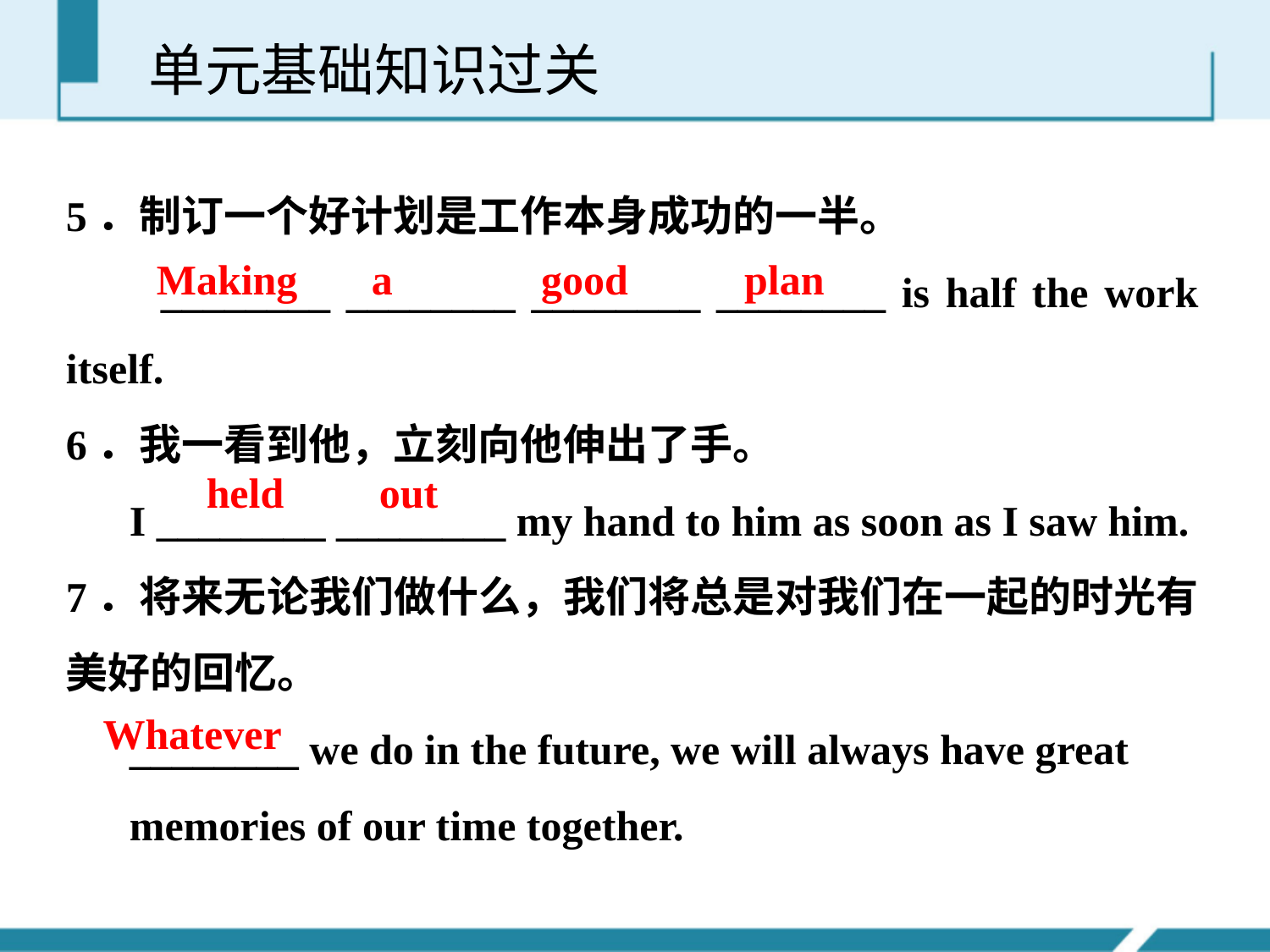

单元基础知识过关
5．制订一个好计划是工作本身成功的一半。
      ________ ________ ________ ________ is half the work itself.
6．我一看到他，立刻向他伸出了手。
      I ________ ________ my hand to him as soon as I saw him.
7．将来无论我们做什么，我们将总是对我们在一起的时光有美好的回忆。
      ________ we do in the future, we will always have great
      memories of our time together.
Making       a              good           plan
held         out
Whatever